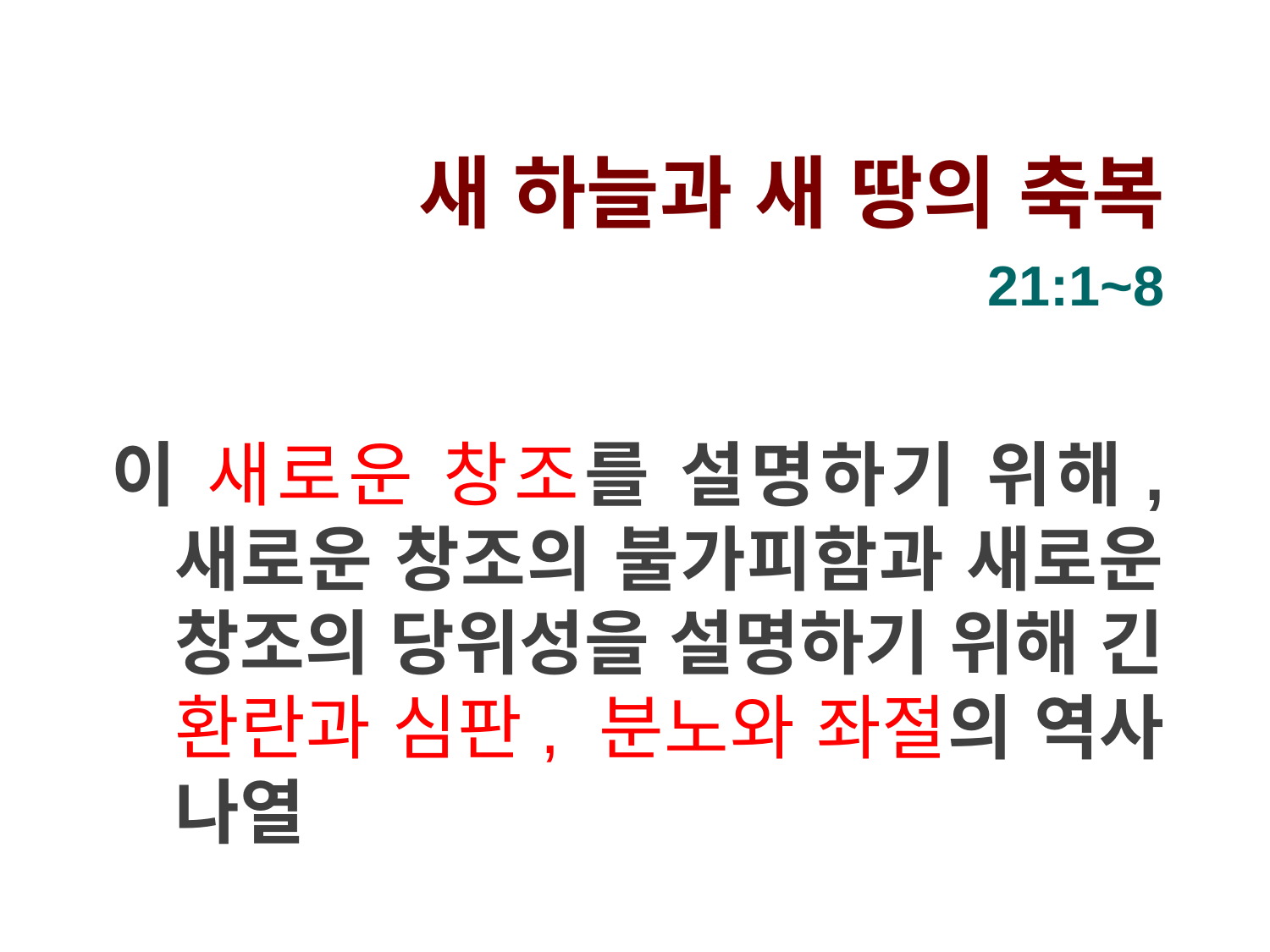

새 하늘과 새 땅의 축복
21:1~8

이 새로운 창조를 설명하기 위해, 새로운 창조의 불가피함과 새로운 창조의 당위성을 설명하기 위해 긴 환란과 심판, 분노와 좌절의 역사 나열